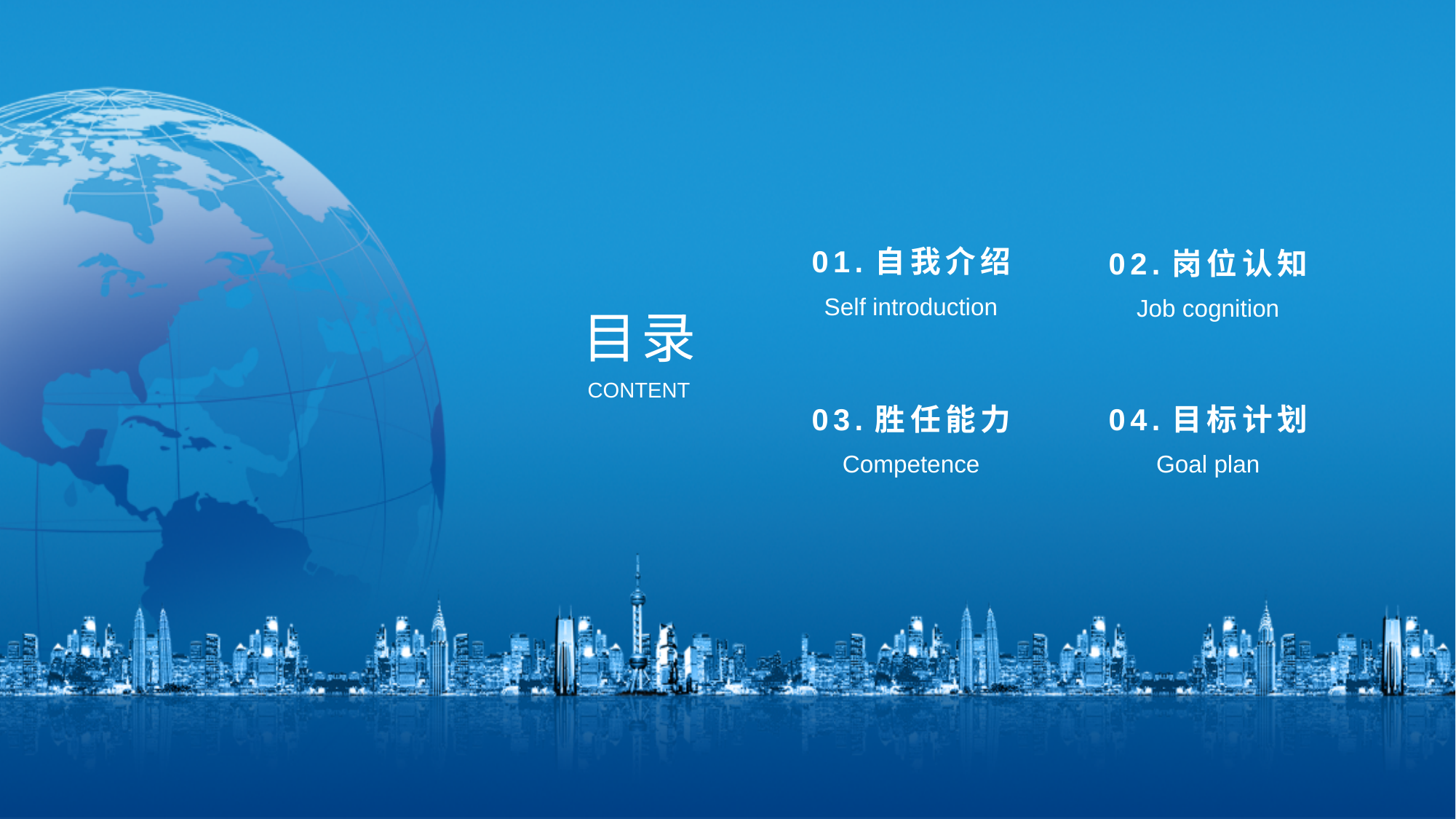

01.自我介绍
Self introduction
02.岗位认知
Job cognition
目录
CONTENT
03.胜任能力
Competence
04.目标计划
Goal plan